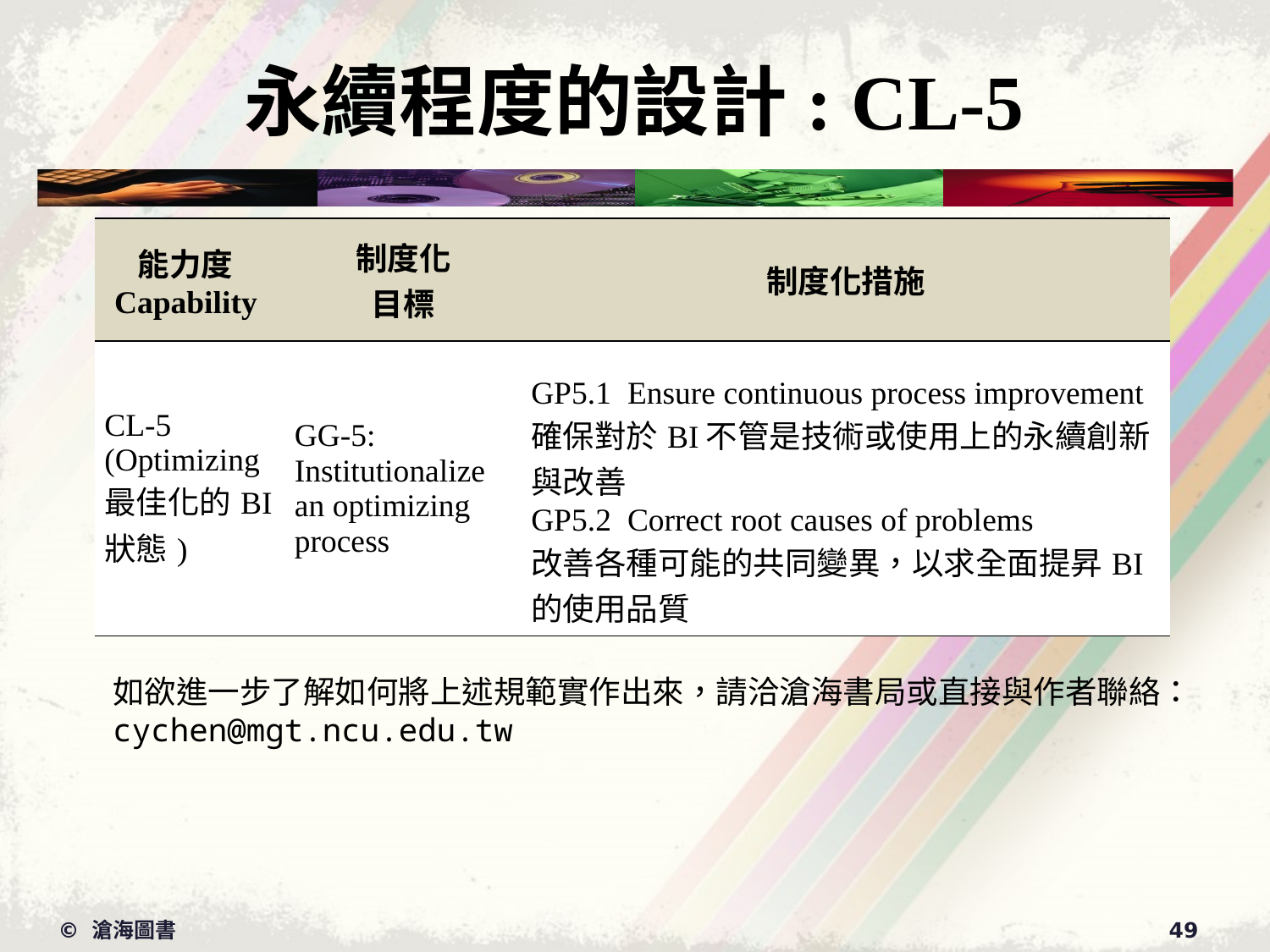

# 永續程度的設計: CL-5
| 能力度Capability | 制度化 目標 | 制度化措施 |
| --- | --- | --- |
| CL-5 (Optimizing 最佳化的BI狀態) | GG-5: Institutionalize an optimizing process | GP5.1 Ensure continuous process improvement 確保對於BI不管是技術或使用上的永續創新與改善 GP5.2 Correct root causes of problems 改善各種可能的共同變異，以求全面提昇BI的使用品質 |
如欲進一步了解如何將上述規範實作出來，請洽滄海書局或直接與作者聯絡：
cychen@mgt.ncu.edu.tw
© 滄海圖書
49